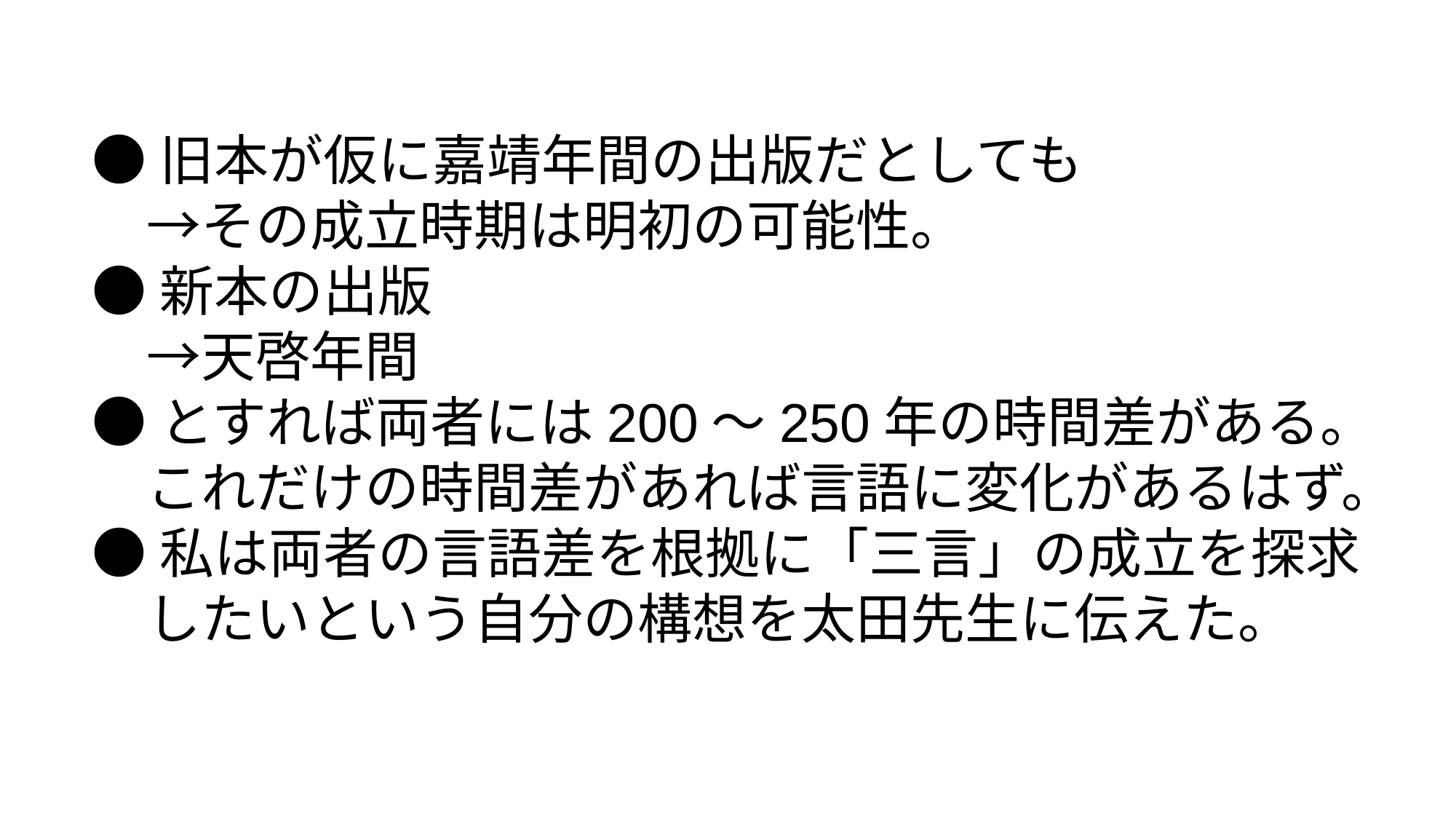

●旧本が仮に嘉靖年間の出版だとしても
　→その成立時期は明初の可能性。
●新本の出版
　→天啓年間
●とすれば両者には200～250年の時間差がある。
　これだけの時間差があれば言語に変化があるはず。
●私は両者の言語差を根拠に「三言」の成立を探求
　したいという自分の構想を太田先生に伝えた。